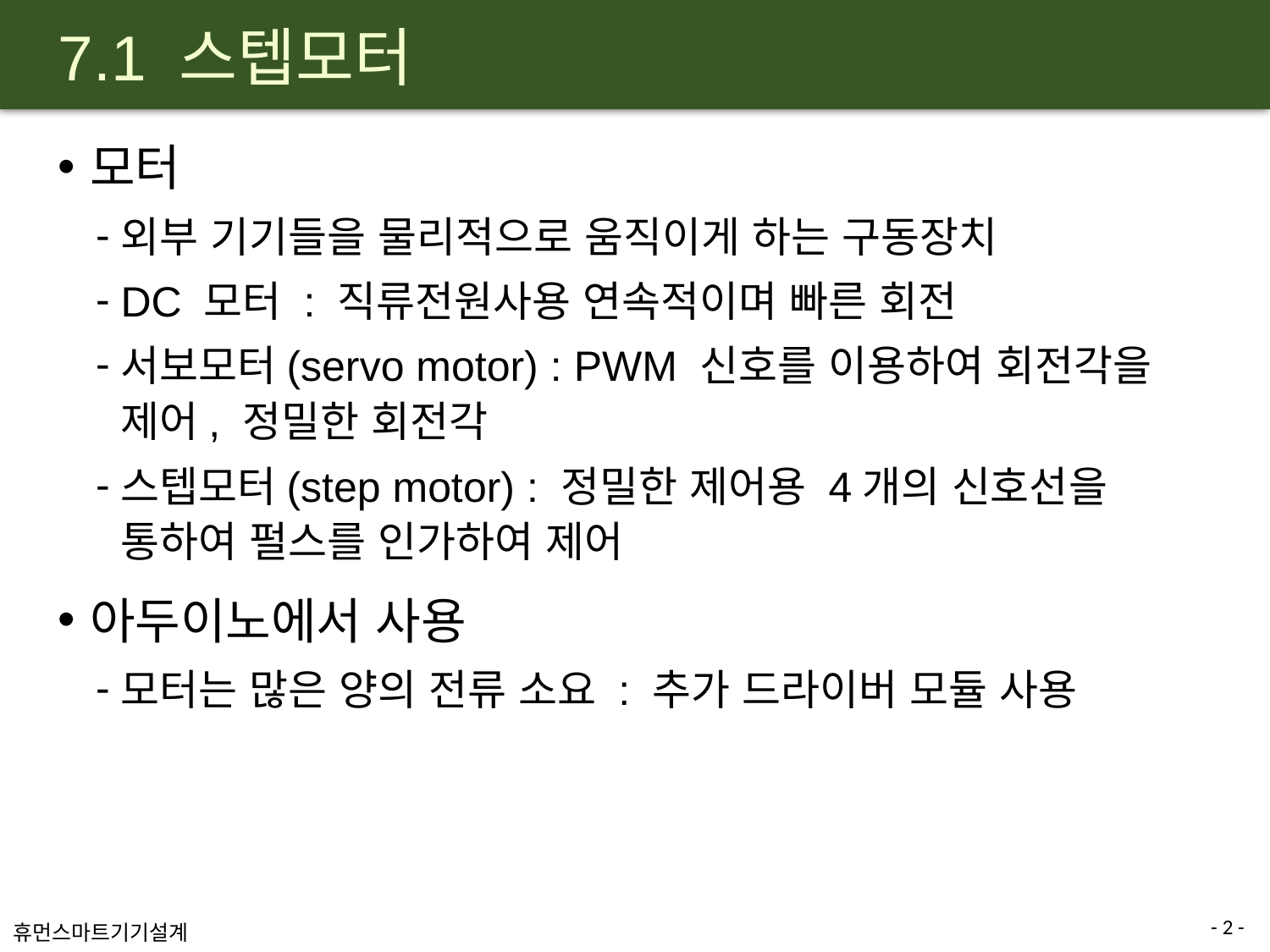

# 7.1 스텝모터
모터
외부 기기들을 물리적으로 움직이게 하는 구동장치
DC 모터 : 직류전원사용 연속적이며 빠른 회전
서보모터(servo motor) : PWM 신호를 이용하여 회전각을 제어, 정밀한 회전각
스텝모터(step motor) : 정밀한 제어용 4개의 신호선을 통하여 펄스를 인가하여 제어
아두이노에서 사용
모터는 많은 양의 전류 소요 : 추가 드라이버 모듈 사용

- 2 -